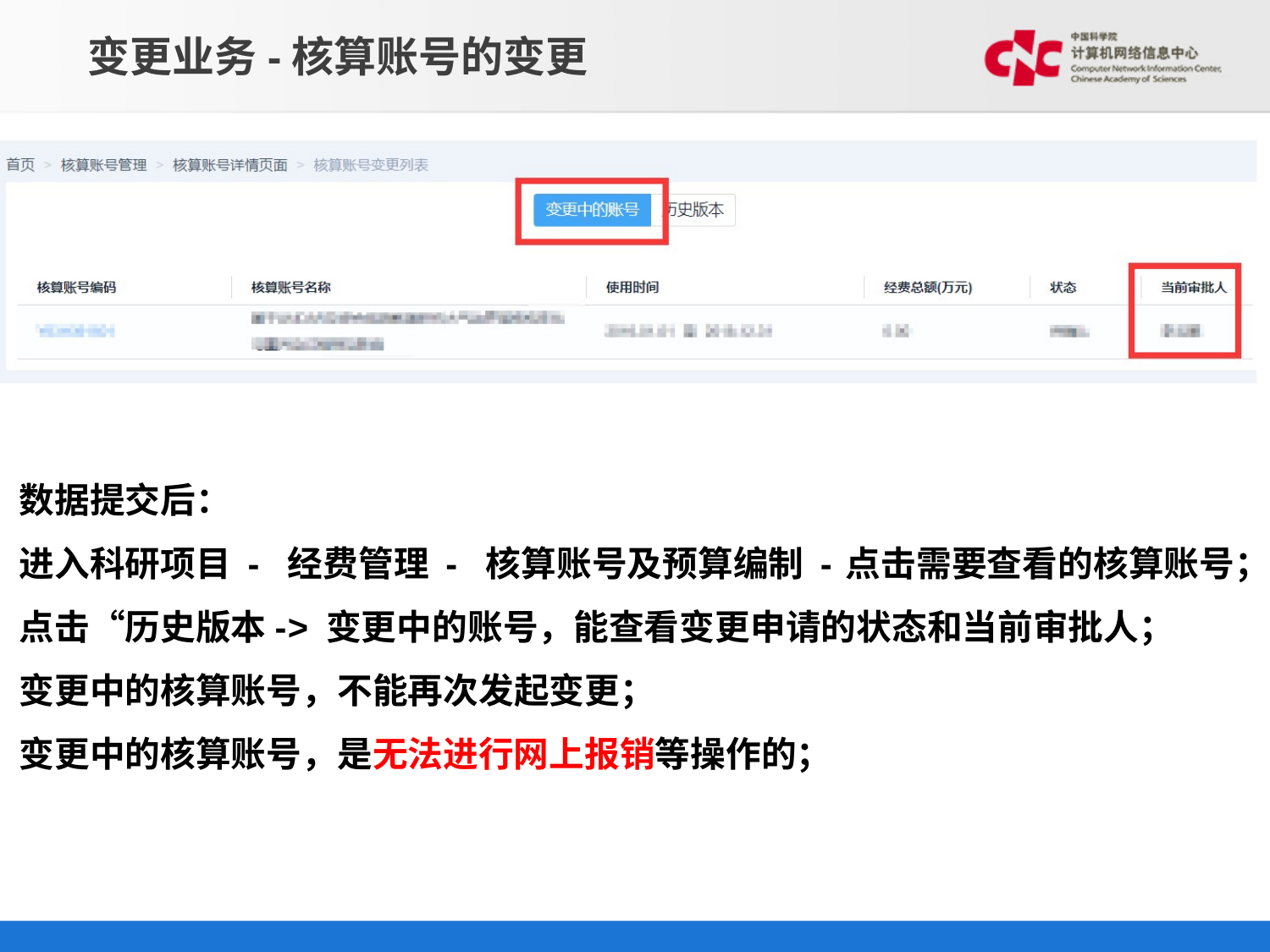

变更业务-核算账号的变更

数据提交后：
进入科研项目 - 经费管理 - 核算账号及预算编制 -点击需要查看的核算账号；
点击“历史版本->变更中的账号，能查看变更申请的状态和当前审批人；
变更中的核算账号，不能再次发起变更；
变更中的核算账号，是无法进行网上报销等操作的；